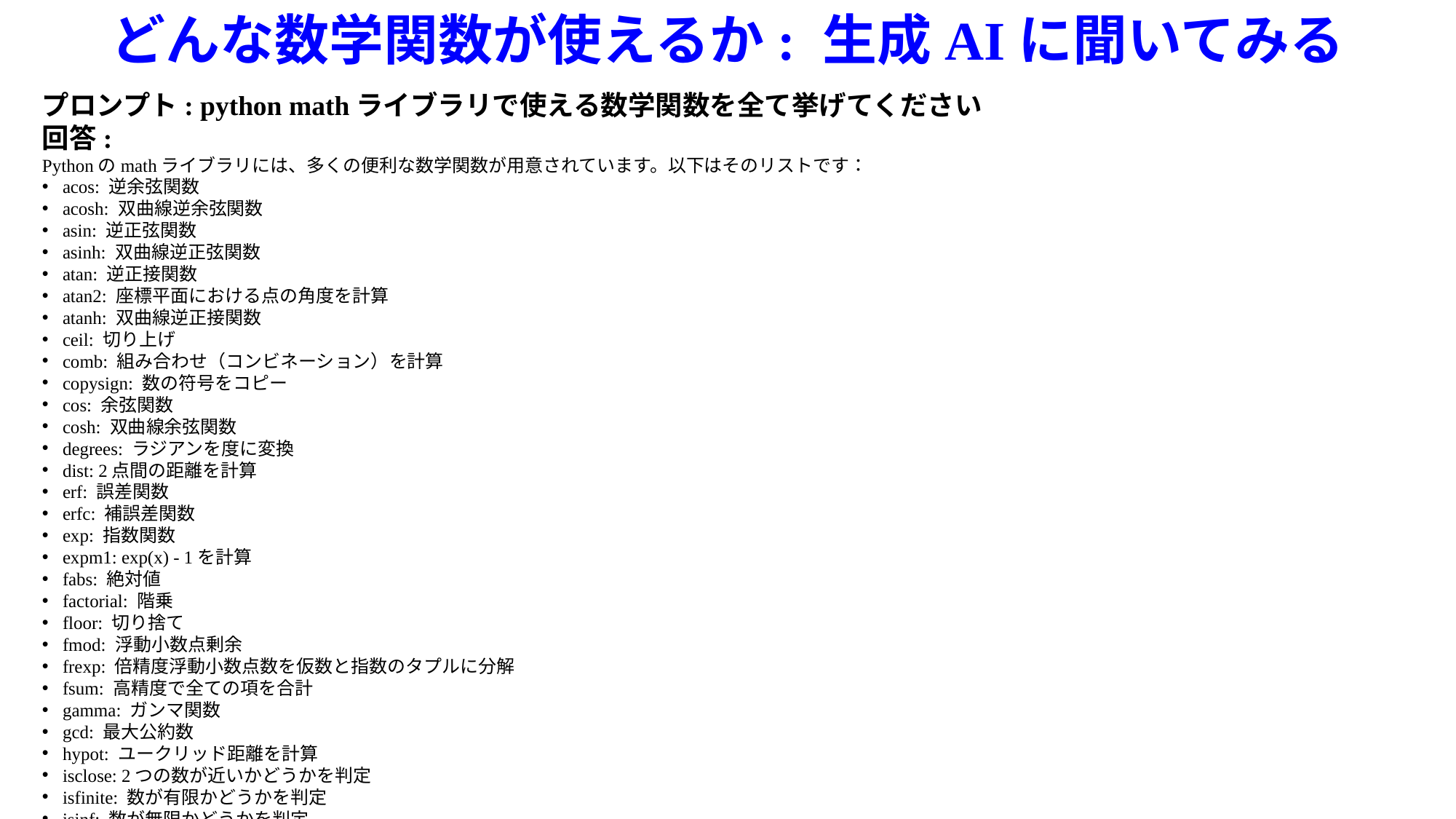

どんな数学関数が使えるか: 生成AIに聞いてみる
プロンプト: python mathライブラリで使える数学関数を全て挙げてください
回答:
Pythonのmathライブラリには、多くの便利な数学関数が用意されています。以下はそのリストです：
acos: 逆余弦関数
acosh: 双曲線逆余弦関数
asin: 逆正弦関数
asinh: 双曲線逆正弦関数
atan: 逆正接関数
atan2: 座標平面における点の角度を計算
atanh: 双曲線逆正接関数
ceil: 切り上げ
comb: 組み合わせ（コンビネーション）を計算
copysign: 数の符号をコピー
cos: 余弦関数
cosh: 双曲線余弦関数
degrees: ラジアンを度に変換
dist: 2点間の距離を計算
erf: 誤差関数
erfc: 補誤差関数
exp: 指数関数
expm1: exp(x) - 1を計算
fabs: 絶対値
factorial: 階乗
floor: 切り捨て
fmod: 浮動小数点剰余
frexp: 倍精度浮動小数点数を仮数と指数のタプルに分解
fsum: 高精度で全ての項を合計
gamma: ガンマ関数
gcd: 最大公約数
hypot: ユークリッド距離を計算
isclose: 2つの数が近いかどうかを判定
isfinite: 数が有限かどうかを判定
isinf: 数が無限かどうかを判定
isnan: 数がNaNかどうかを判定
isqrt: 整数平方根を計算
lcm: 最小公倍数l
dexp: 仮数と指数から倍精度浮動小数点数を生成
lgamma: ガンマ関数の自然対数
log: 自然対数
log10: 常用対数
log1p: log(1 + x)を計算
log2: 底2の対数
modf: 数を小数部と整数部に分解
nextafter: 数を与えられた方向に最も近い値に進める
perm: 順列を計算
pow: 累乗
prod: 連続した数の積
radians: 度をラジアンに変換
remainder: 除算の余り
sin: 正弦関数
sinh: 双曲線正弦関数
sqrt: 平方根
tan: 正接関数
tanh: 双曲線正接関数
trunc: 小数点以下を切り捨て